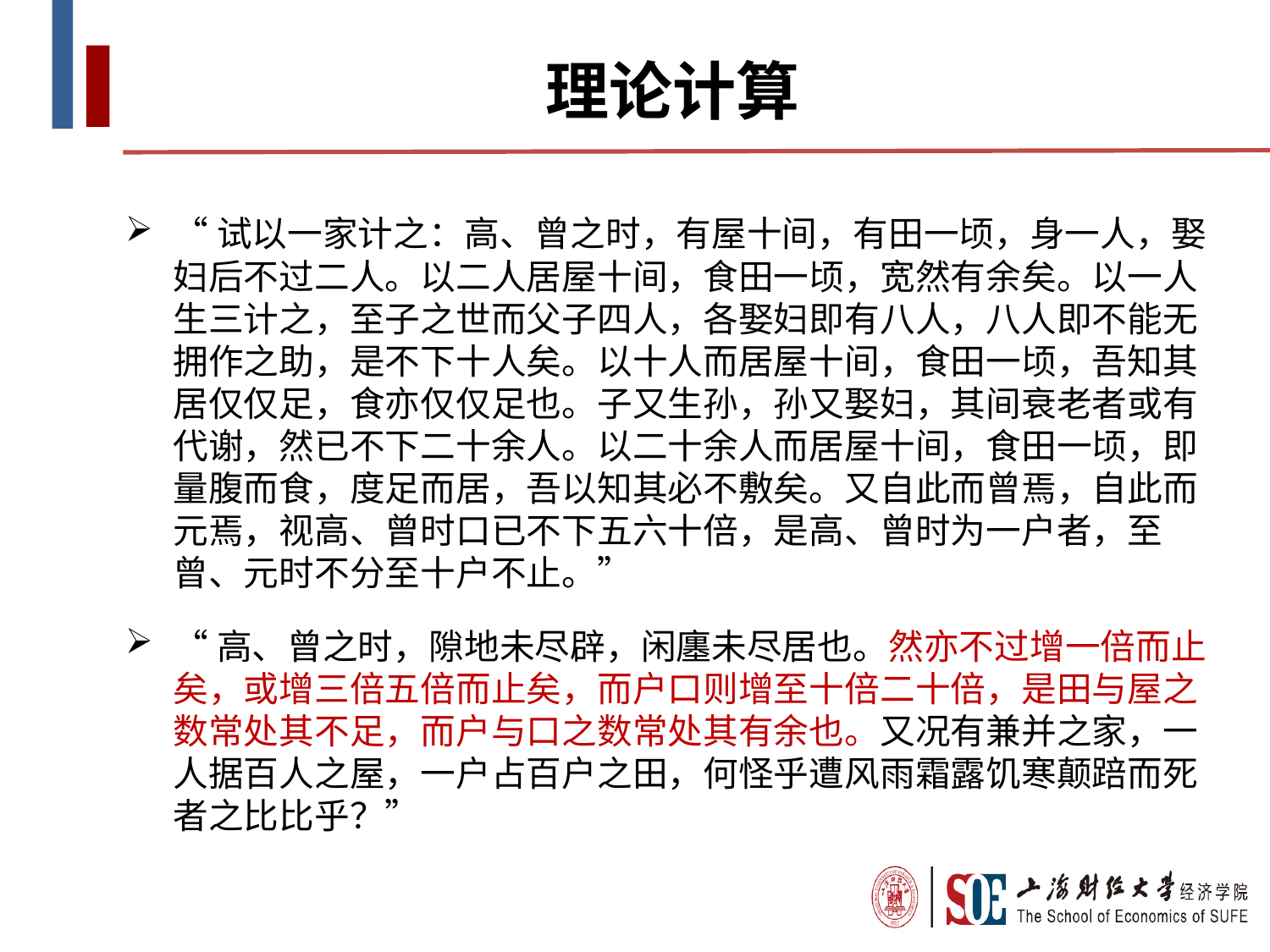

理论计算

“试以一家计之：高、曾之时，有屋十间，有田一顷，身一人，娶妇后不过二人。以二人居屋十间，食田一顷，宽然有余矣。以一人生三计之，至子之世而父子四人，各娶妇即有八人，八人即不能无拥作之助，是不下十人矣。以十人而居屋十间，食田一顷，吾知其居仅仅足，食亦仅仅足也。子又生孙，孙又娶妇，其间衰老者或有代谢，然已不下二十余人。以二十余人而居屋十间，食田一顷，即量腹而食，度足而居，吾以知其必不敷矣。又自此而曾焉，自此而元焉，视高、曾时口已不下五六十倍，是高、曾时为一户者，至曾、元时不分至十户不止。”
“高、曾之时，隙地未尽辟，闲廛未尽居也。然亦不过增一倍而止矣，或增三倍五倍而止矣，而户口则增至十倍二十倍，是田与屋之数常处其不足，而户与口之数常处其有余也。又况有兼并之家，一人据百人之屋，一户占百户之田，何怪乎遭风雨霜露饥寒颠踣而死者之比比乎？”